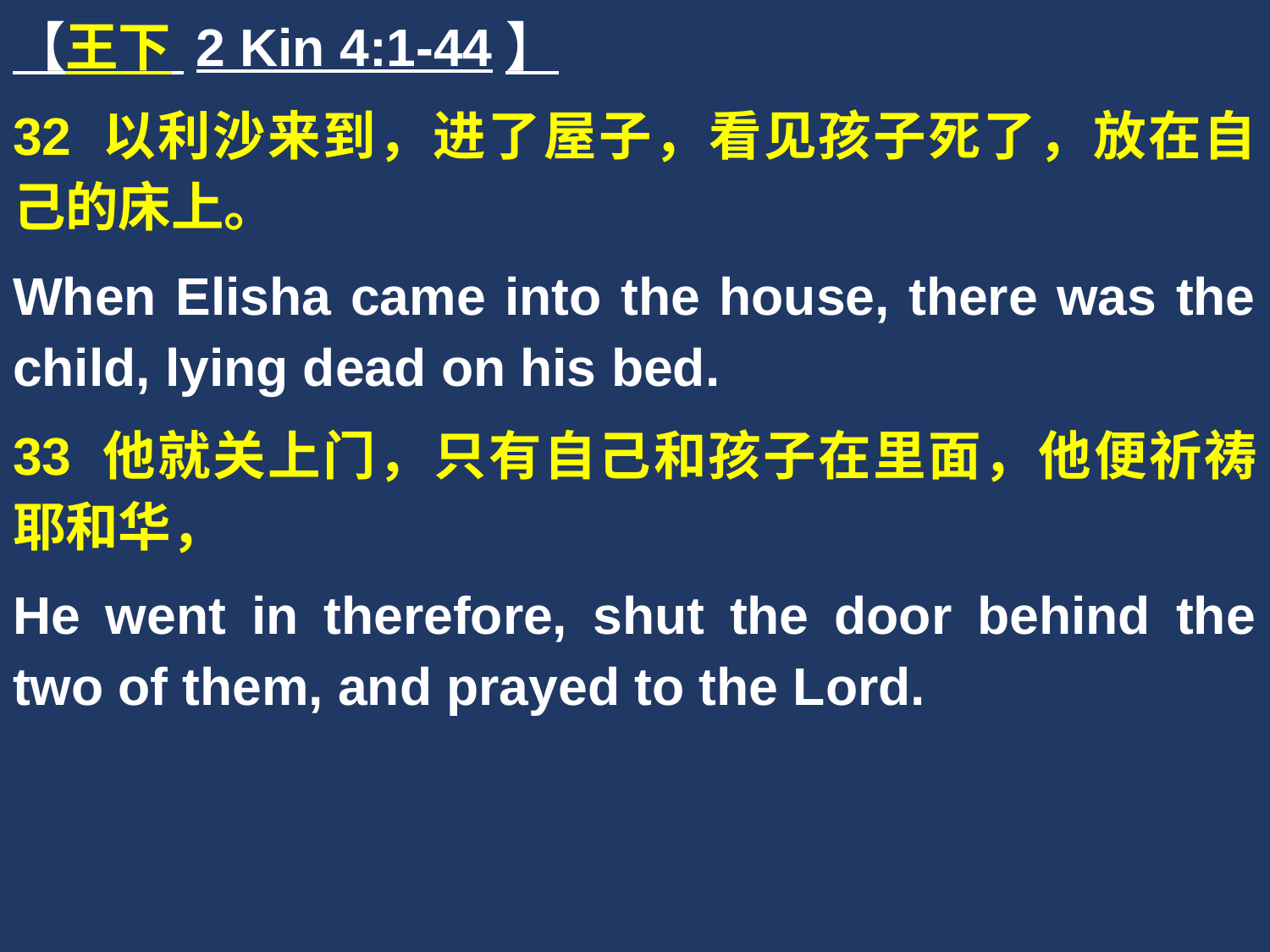

【王下 2 Kin 4:1-44】
32 以利沙来到，进了屋子，看见孩子死了，放在自己的床上。
When Elisha came into the house, there was the child, lying dead on his bed.
33 他就关上门，只有自己和孩子在里面，他便祈祷耶和华，
He went in therefore, shut the door behind the two of them, and prayed to the Lord.